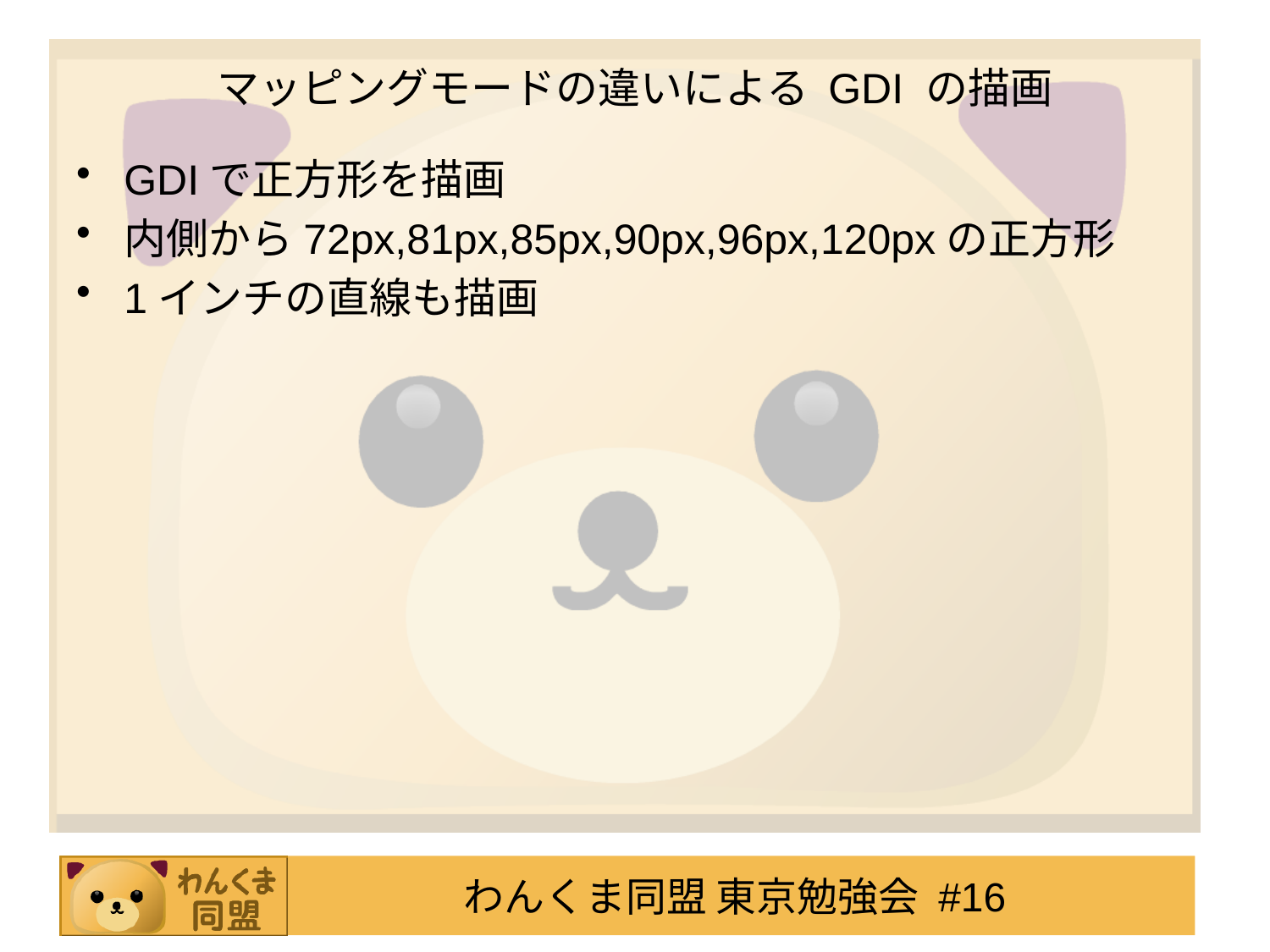

# マッピングモードの違いによる GDI の描画
GDIで正方形を描画
内側から72px,81px,85px,90px,96px,120pxの正方形
1インチの直線も描画